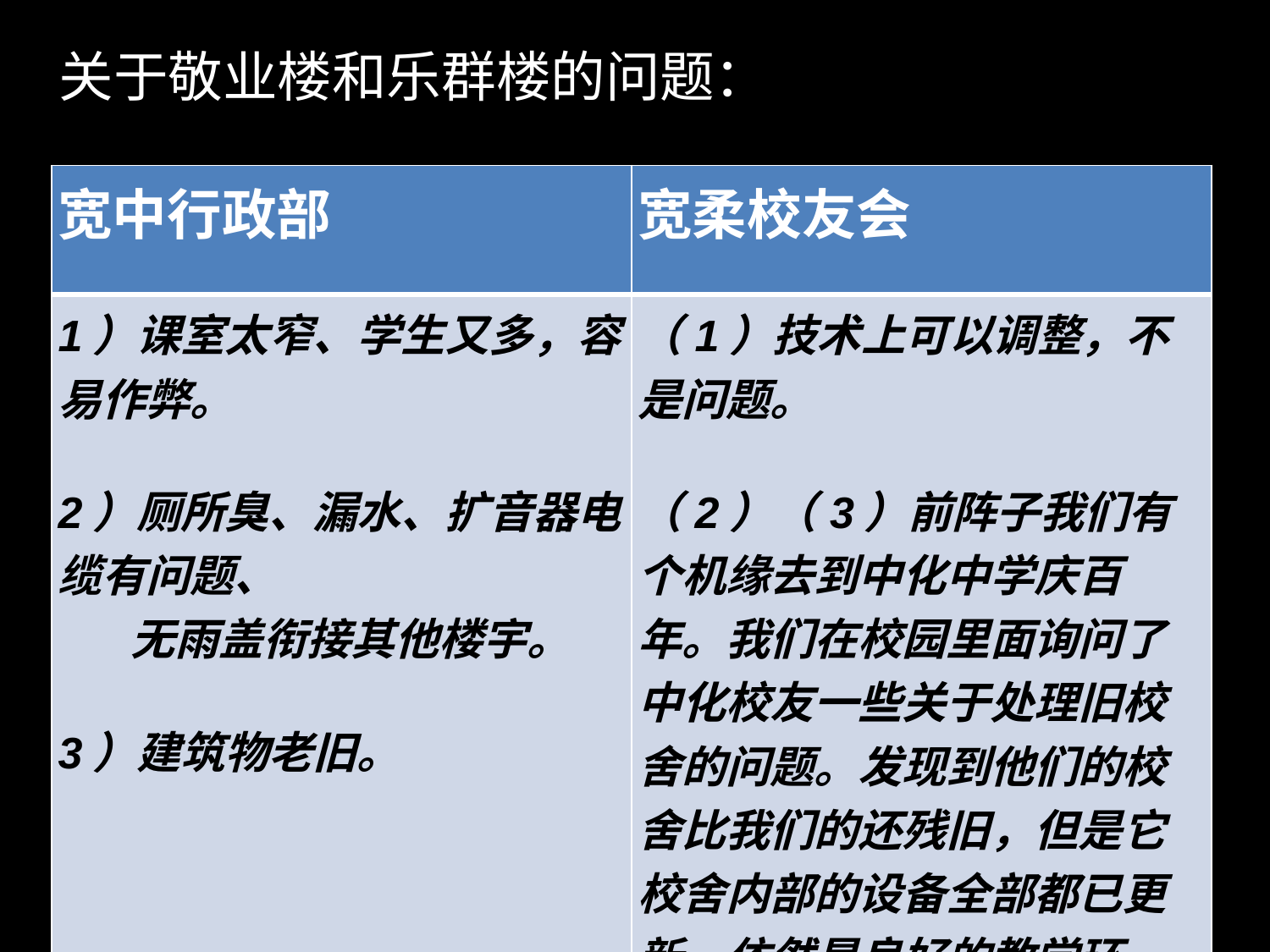

关于敬业楼和乐群楼的问题：
| 宽中行政部 | 宽柔校友会 |
| --- | --- |
| 1）课室太窄、学生又多，容易作弊。 2）厕所臭、漏水、扩音器电缆有问题、 无雨盖衔接其他楼宇。 3）建筑物老旧。 | （1）技术上可以调整，不是问题。   （2）（3）前阵子我们有个机缘去到中化中学庆百年。我们在校园里面询问了中化校友一些关于处理旧校舍的问题。发现到他们的校舍比我们的还残旧，但是它校舍内部的设备全部都已更新，依然是良好的教学环境。 |